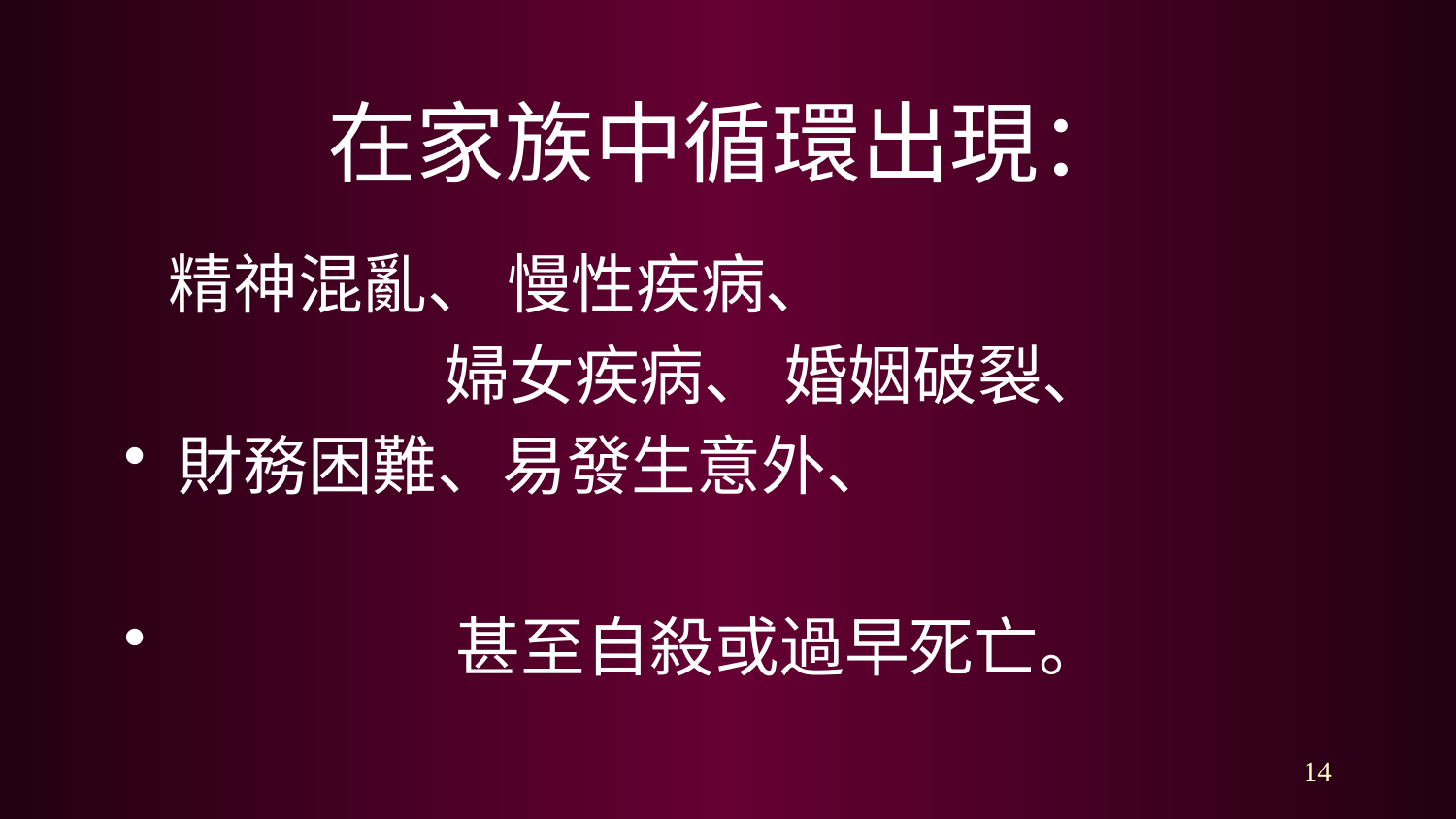

# 在家族中循環出現：
  精神混亂、 慢性疾病、
                     婦女疾病、 婚姻破裂、
財務困難、易發生意外、

                  甚至自殺或過早死亡。

14